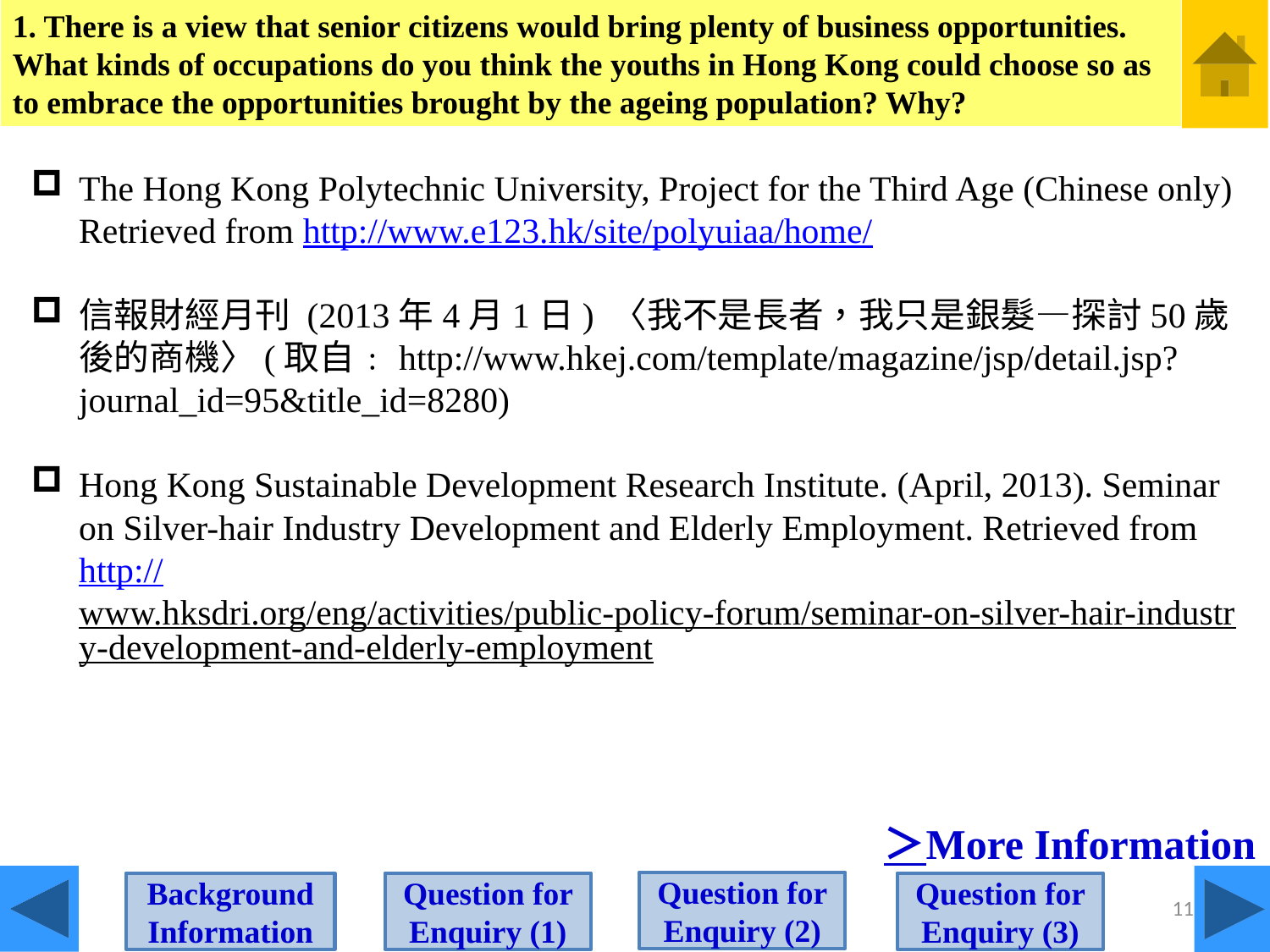

1. There is a view that senior citizens would bring plenty of business opportunities. What kinds of occupations do you think the youths in Hong Kong could choose so as to embrace the opportunities brought by the ageing population? Why?

The Hong Kong Polytechnic University, Project for the Third Age (Chinese only) Retrieved from http://www.e123.hk/site/polyuiaa/home/

信報財經月刊 (2013年4月1日) 〈我不是長者，我只是銀髮—探討50歲後的商機〉(取自﹕http://www.hkej.com/template/magazine/jsp/detail.jsp?journal_id=95&title_id=8280)

Hong Kong Sustainable Development Research Institute. (April, 2013). Seminar on Silver-hair Industry Development and Elderly Employment. Retrieved from http://www.hksdri.org/eng/activities/public-policy-forum/seminar-on-silver-hair-industry-development-and-elderly-employment

＞More Information

Question for Enquiry (2)
Question for Enquiry (1)
Background Information
Question for Enquiry (3)
11